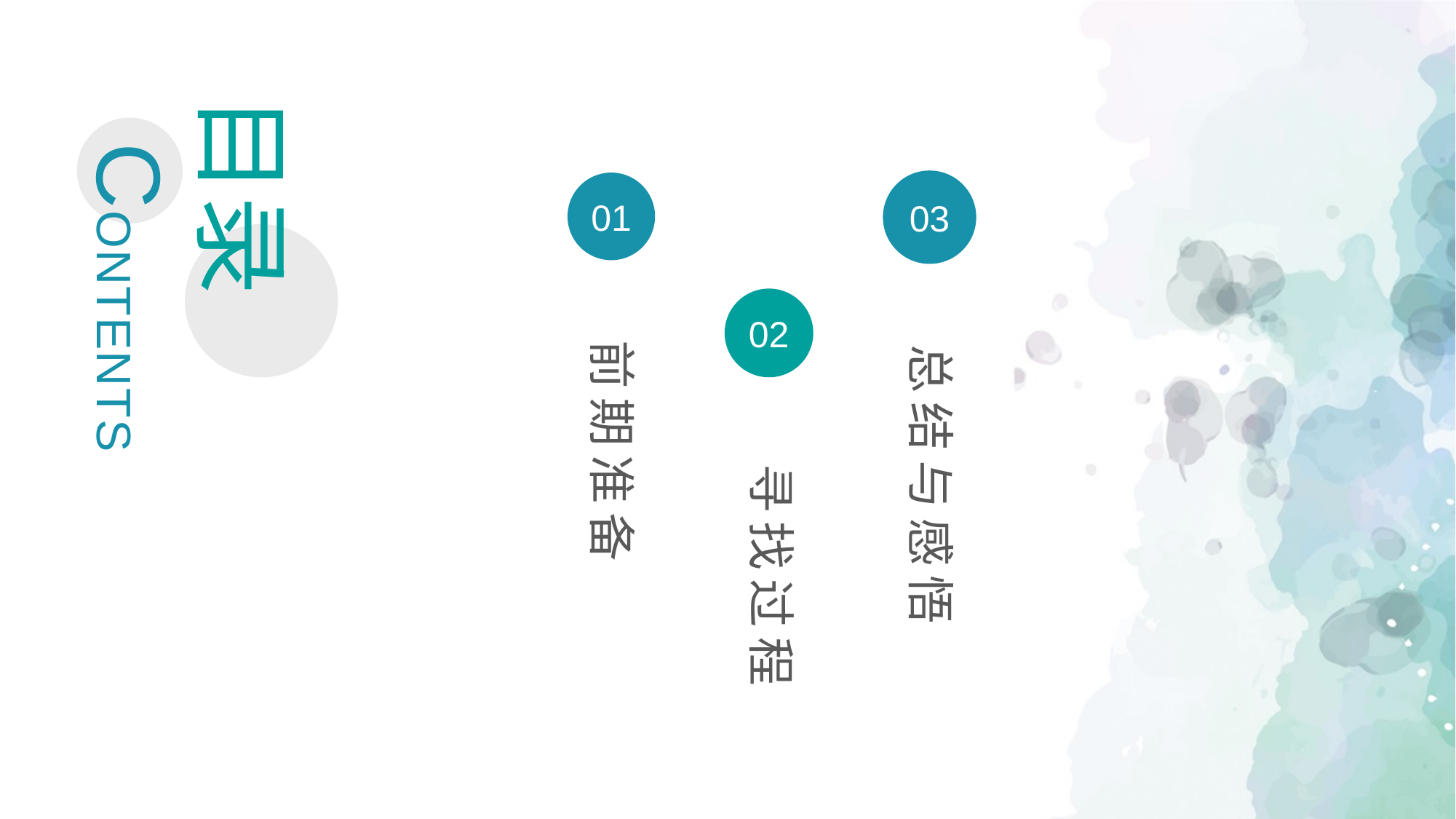

目录

CONTENTS
03
01
  前期准备
02
  总结与感悟
  寻找过程